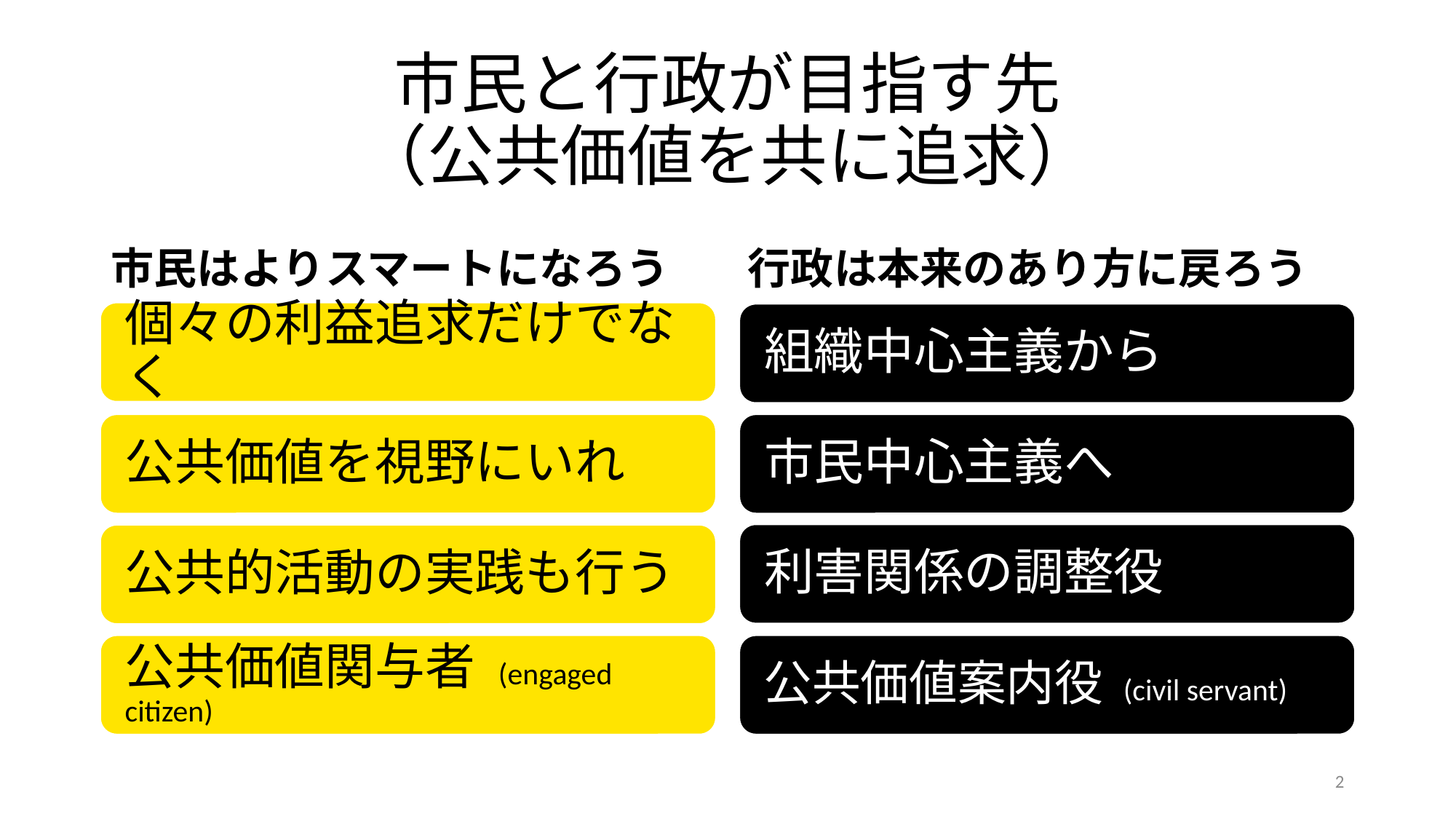

# 市民と行政が目指す先 （公共価値を共に追求）
市民はよりスマートになろう
行政は本来のあり方に戻ろう
個々の利益追求だけでなく
公共価値を視野にいれ
公共的活動の実践も行う
公共価値関与者 (engaged citizen)
組織中心主義から
市民中心主義へ
利害関係の調整役
公共価値案内役 (civil servant)
2